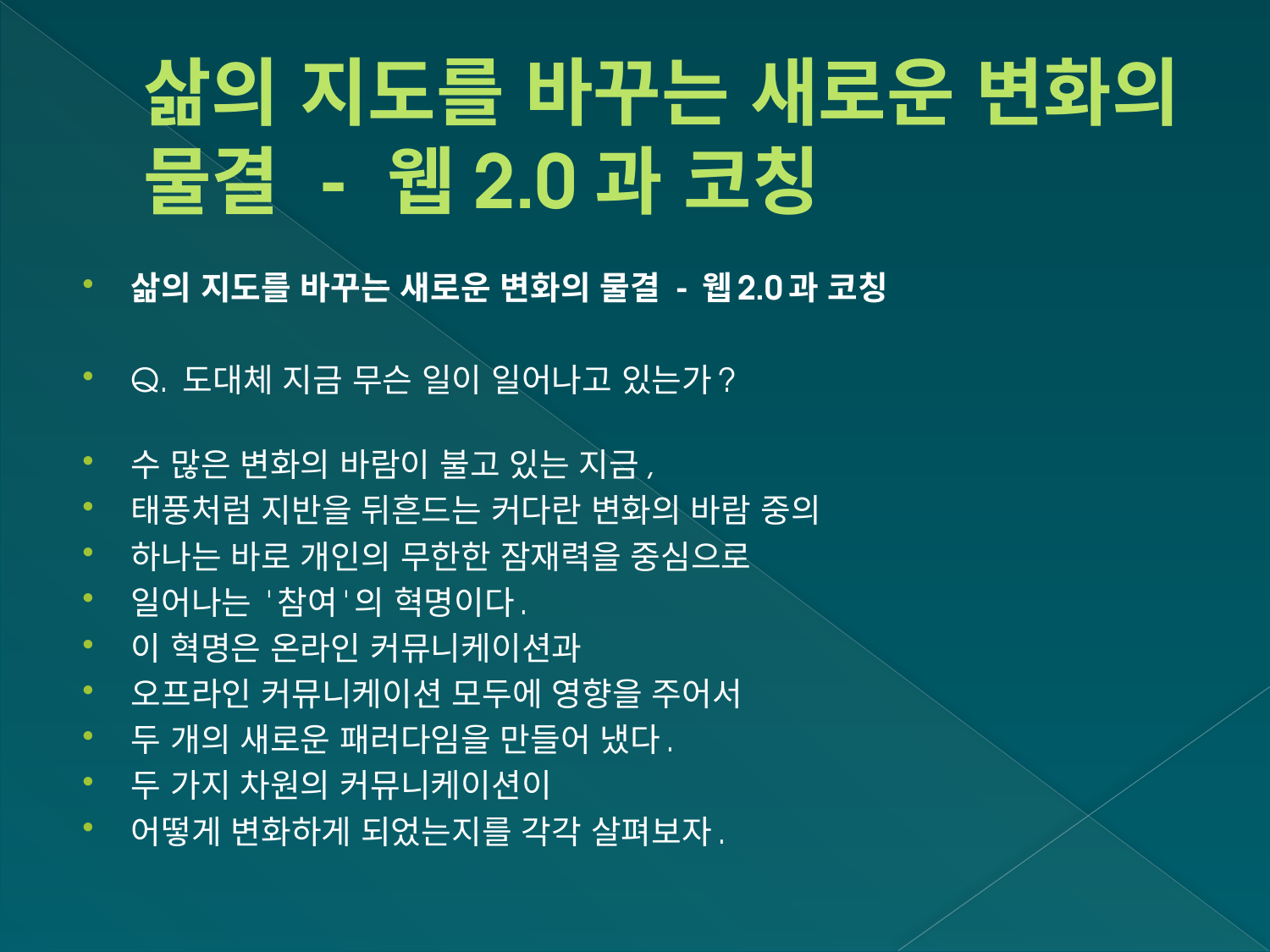

# 삶의 지도를 바꾸는 새로운 변화의 물결 - 웹2.0과 코칭
삶의 지도를 바꾸는 새로운 변화의 물결 - 웹2.0과 코칭

Q. 도대체 지금 무슨 일이 일어나고 있는가?
수 많은 변화의 바람이 불고 있는 지금,
태풍처럼 지반을 뒤흔드는 커다란 변화의 바람 중의
하나는 바로 개인의 무한한 잠재력을 중심으로
일어나는 '참여'의 혁명이다.
이 혁명은 온라인 커뮤니케이션과
오프라인 커뮤니케이션 모두에 영향을 주어서
두 개의 새로운 패러다임을 만들어 냈다.
두 가지 차원의 커뮤니케이션이
어떻게 변화하게 되었는지를 각각 살펴보자.